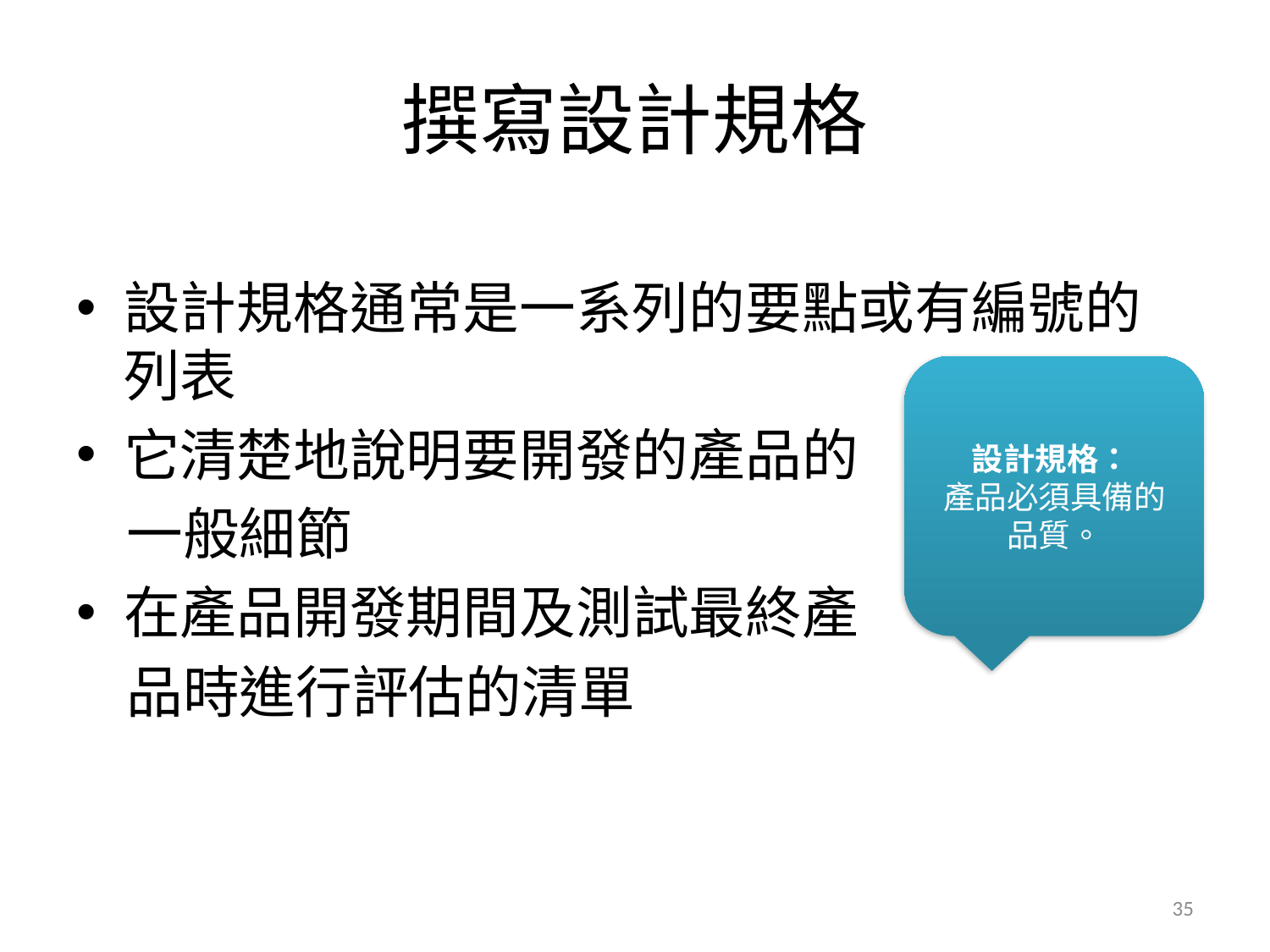

# 撰寫設計規格
設計規格通常是一系列的要點或有編號的列表
它清楚地說明要開發的產品的
一般細節
在產品開發期間及測試最終產
品時進行評估的清單
設計規格：
產品必須具備的品質。
35